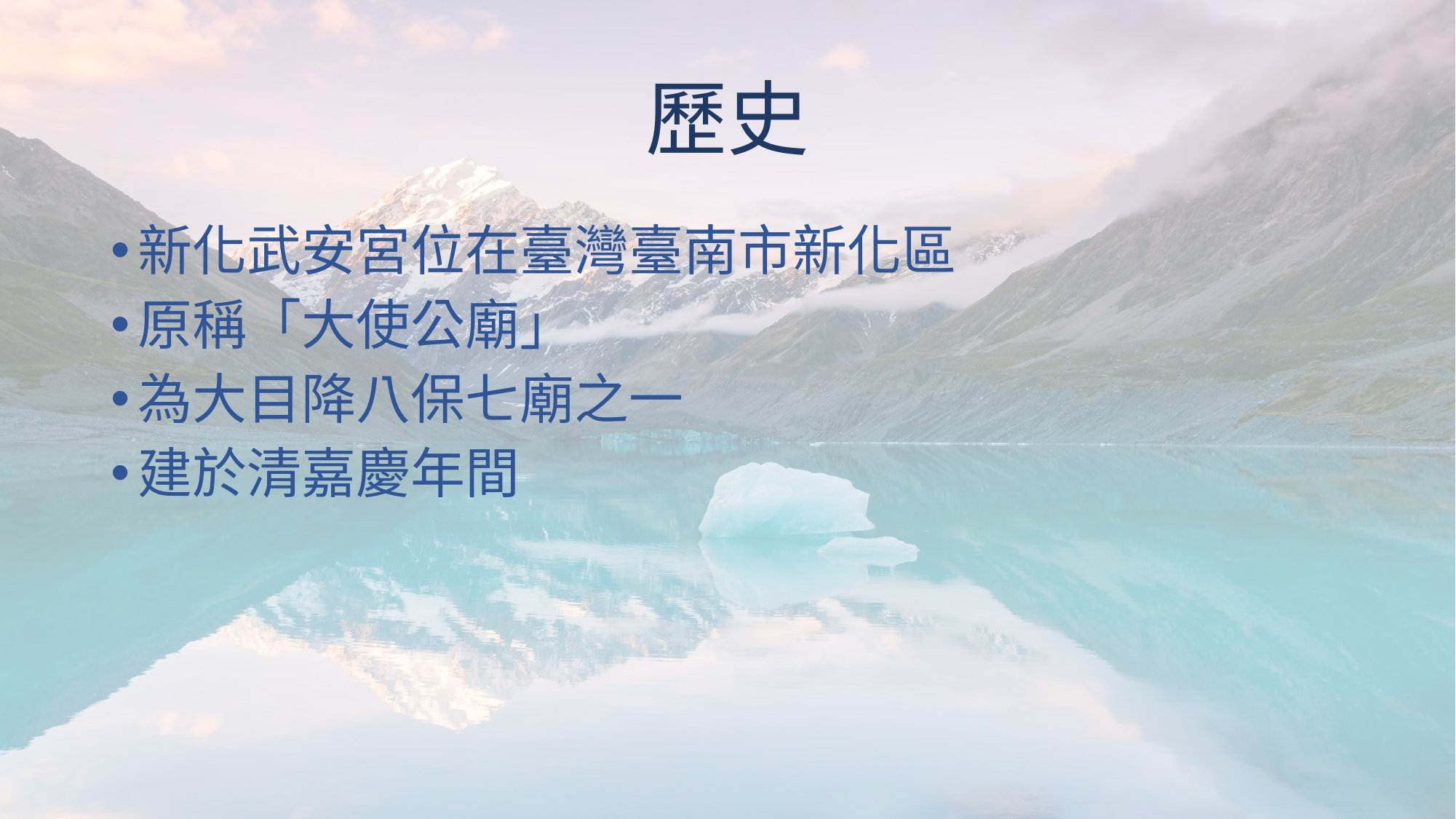

# 歷史
新化武安宮位在臺灣臺南市新化區
原稱「大使公廟」
為大目降八保七廟之一
建於清嘉慶年間